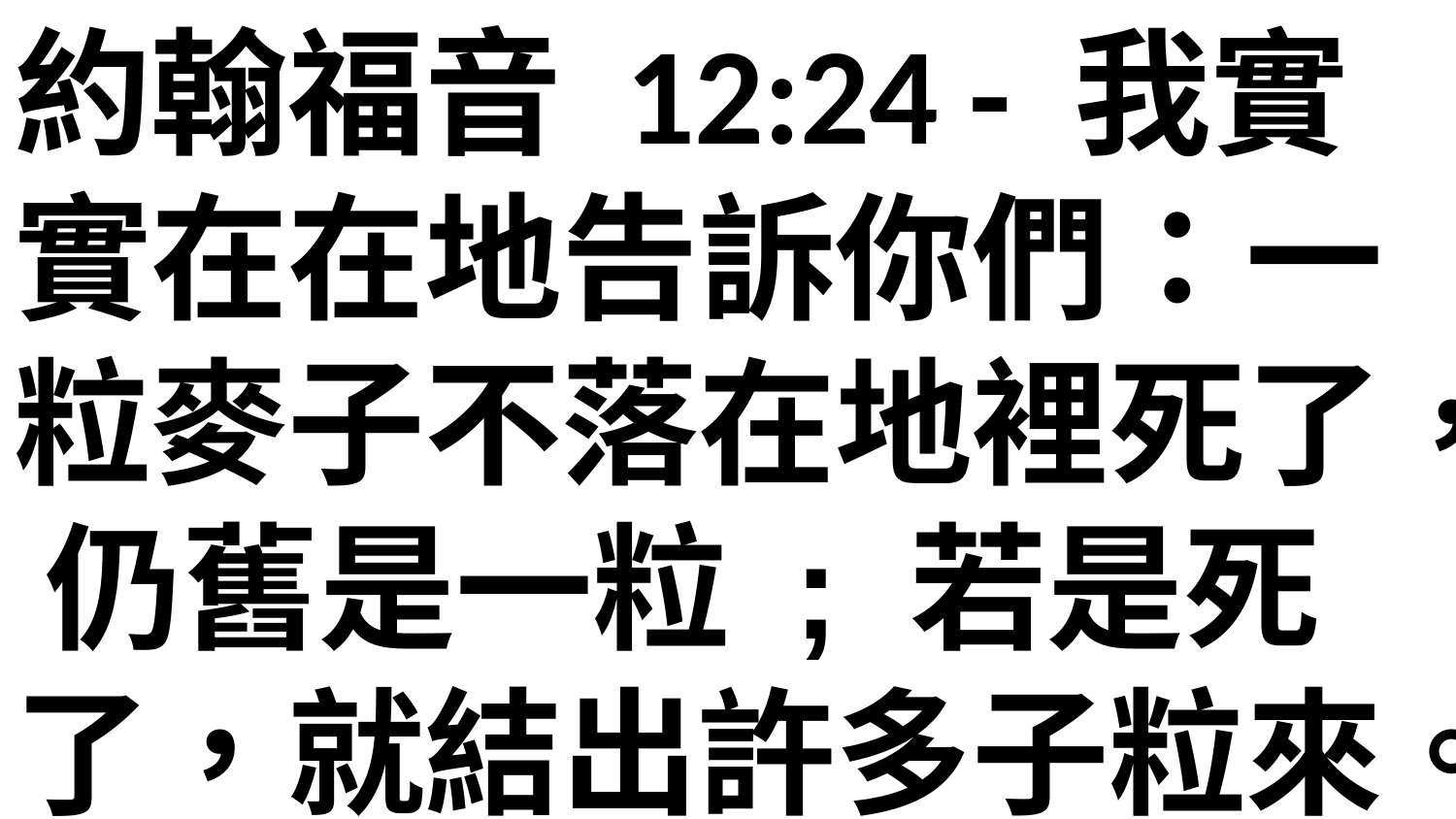

約翰福音 12:24 - 我實實在在地告訴你們：一粒麥子不落在地裡死了， 仍舊是一粒 ; 若是死了，就結出許多子粒來。